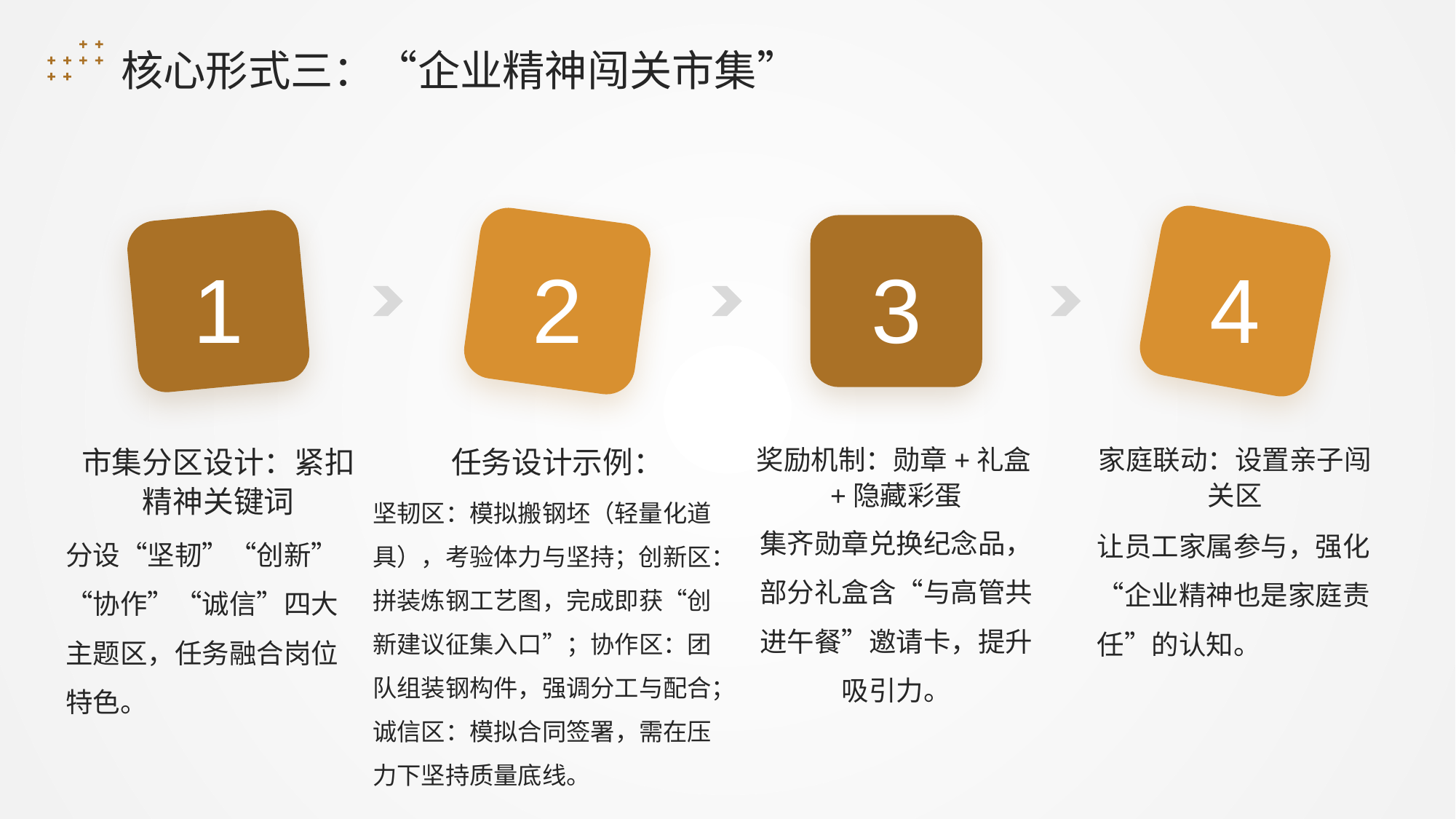

核心形式三：“企业精神闯关市集”

1
2
3
4

市集分区设计：紧扣精神关键词
任务设计示例：
奖励机制：勋章+礼盒+隐藏彩蛋
家庭联动：设置亲子闯关区
坚韧区：模拟搬钢坯（轻量化道具），考验体力与坚持；创新区：拼装炼钢工艺图，完成即获“创新建议征集入口”；协作区：团队组装钢构件，强调分工与配合；诚信区：模拟合同签署，需在压力下坚持质量底线。
集齐勋章兑换纪念品，部分礼盒含“与高管共进午餐”邀请卡，提升吸引力。
让员工家属参与，强化“企业精神也是家庭责任”的认知。
分设“坚韧”“创新”“协作”“诚信”四大主题区，任务融合岗位特色。